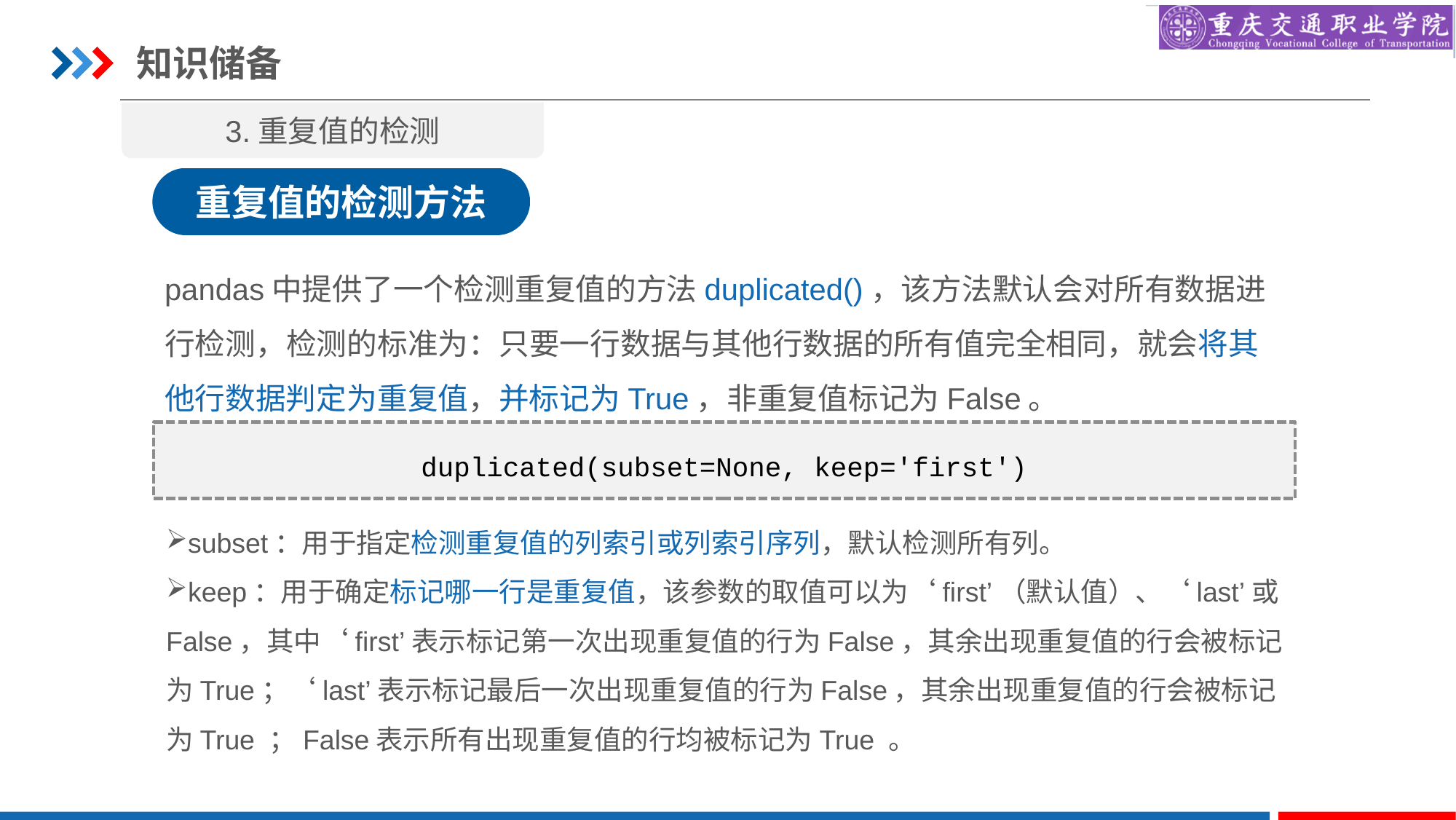

知识储备

3.重复值的检测
重复值的检测方法
pandas中提供了一个检测重复值的方法duplicated()，该方法默认会对所有数据进行检测，检测的标准为：只要一行数据与其他行数据的所有值完全相同，就会将其他行数据判定为重复值，并标记为True，非重复值标记为False。

duplicated(subset=None, keep='first')
subset：用于指定检测重复值的列索引或列索引序列，默认检测所有列。
keep：用于确定标记哪一行是重复值，该参数的取值可以为‘first’（默认值）、‘last’或False，其中‘first’表示标记第一次出现重复值的行为False，其余出现重复值的行会被标记为True；‘last’表示标记最后一次出现重复值的行为False，其余出现重复值的行会被标记为True ；False表示所有出现重复值的行均被标记为True 。